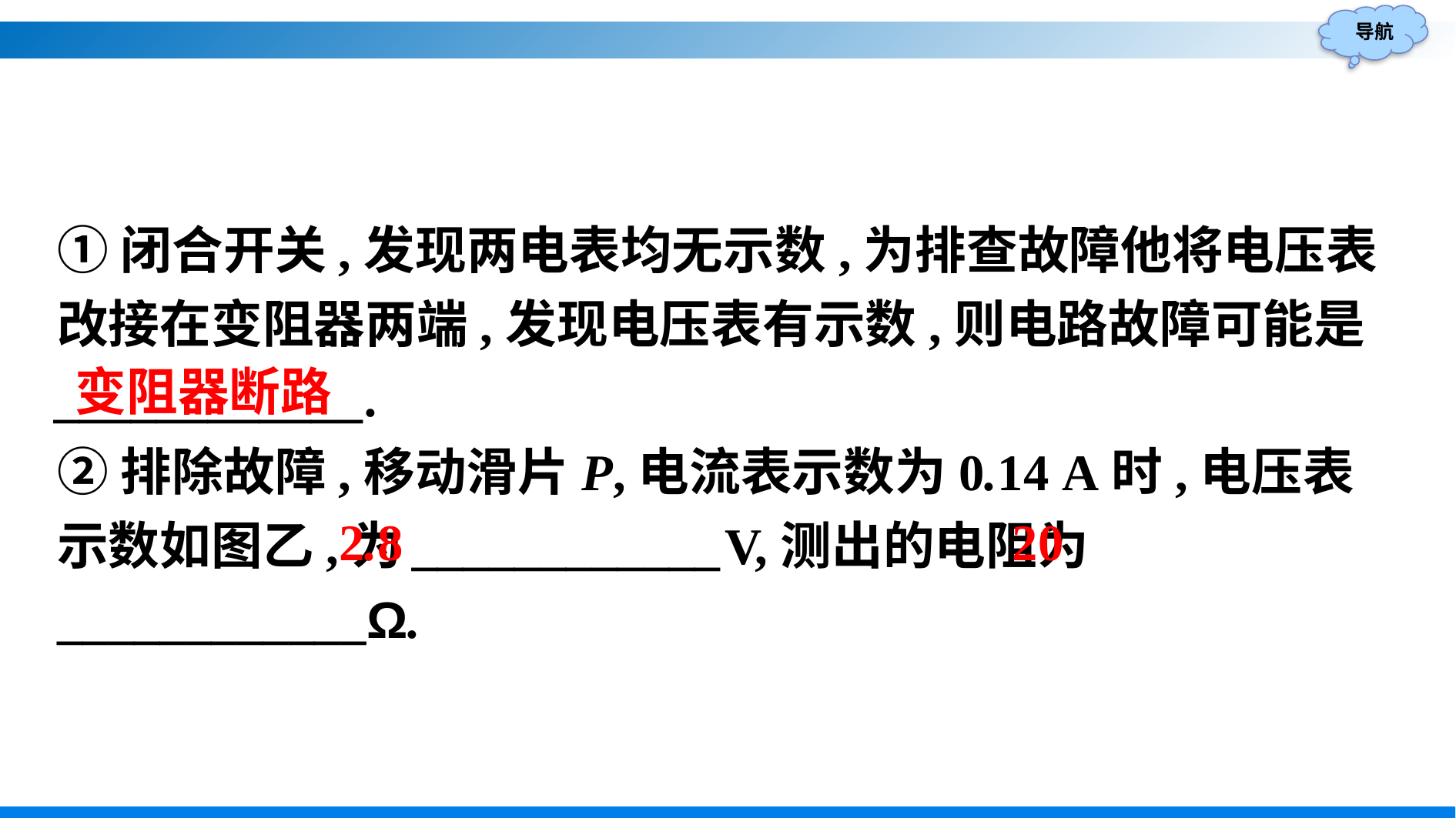

①闭合开关,发现两电表均无示数,为排查故障他将电压表改接在变阻器两端,发现电压表有示数,则电路故障可能是____________.
②排除故障,移动滑片P,电流表示数为0.14 A时,电压表示数如图乙,为____________V,测出的电阻为____________Ω.
变阻器断路
20
2.8